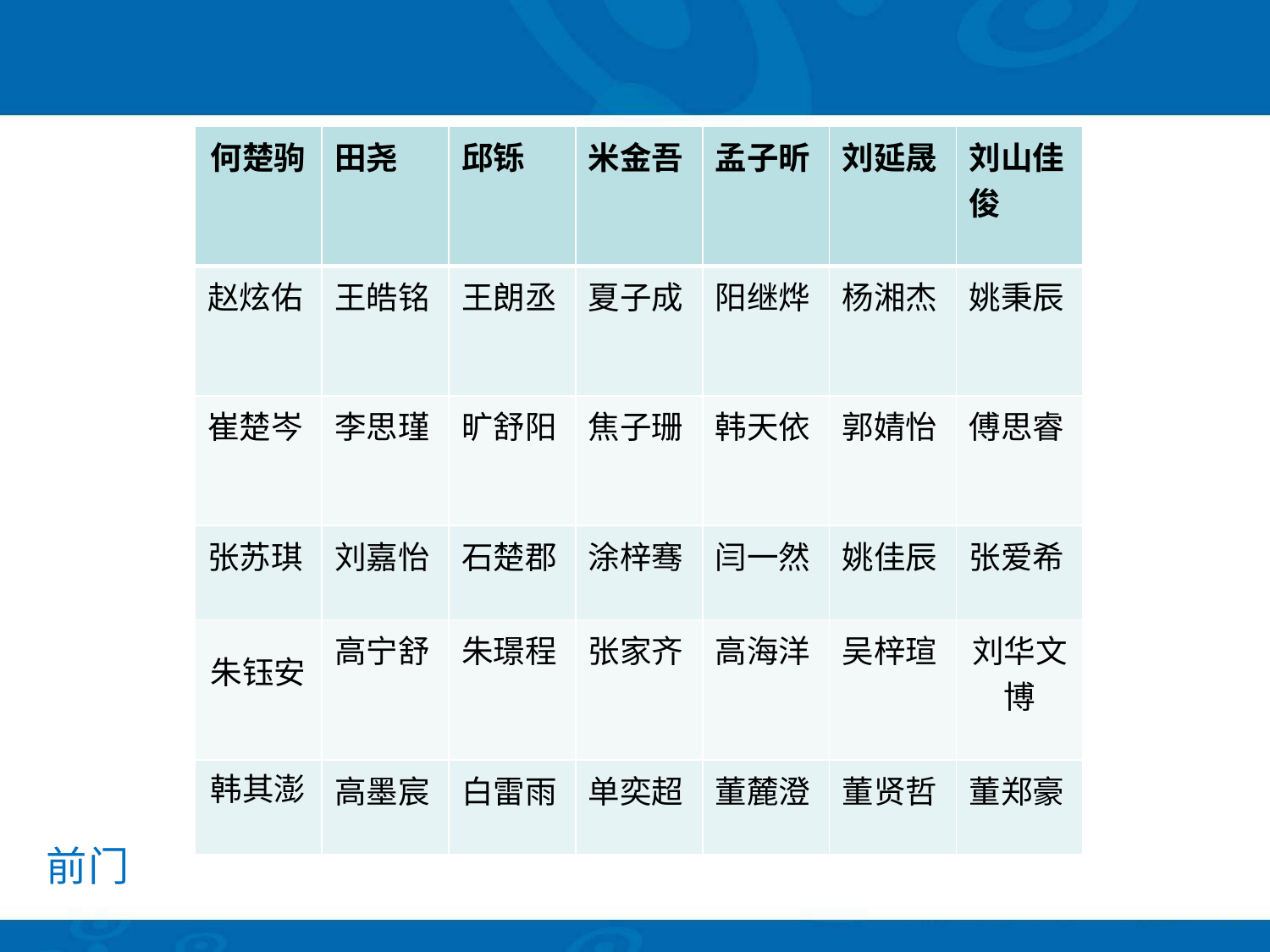

| 何楚驹 | 田尧 | 邱铄 | 米金吾 | 孟子昕 | 刘延晟 | 刘山佳俊 |
| --- | --- | --- | --- | --- | --- | --- |
| 赵炫佑 | 王皓铭 | 王朗丞 | 夏子成 | 阳继烨 | 杨湘杰 | 姚秉辰 |
| 崔楚岑 | 李思瑾 | 旷舒阳 | 焦子珊 | 韩天依 | 郭婧怡 | 傅思睿 |
| 张苏琪 | 刘嘉怡 | 石楚郡 | 涂梓骞 | 闫一然 | 姚佳辰 | 张爱希 |
| 朱钰安 | 高宁舒 | 朱璟程 | 张家齐 | 高海洋 | 吴梓瑄 | 刘华文博 |
| 韩其澎 | 高墨宸 | 白雷雨 | 单奕超 | 董麓澄 | 董贤哲 | 董郑豪 |

前门